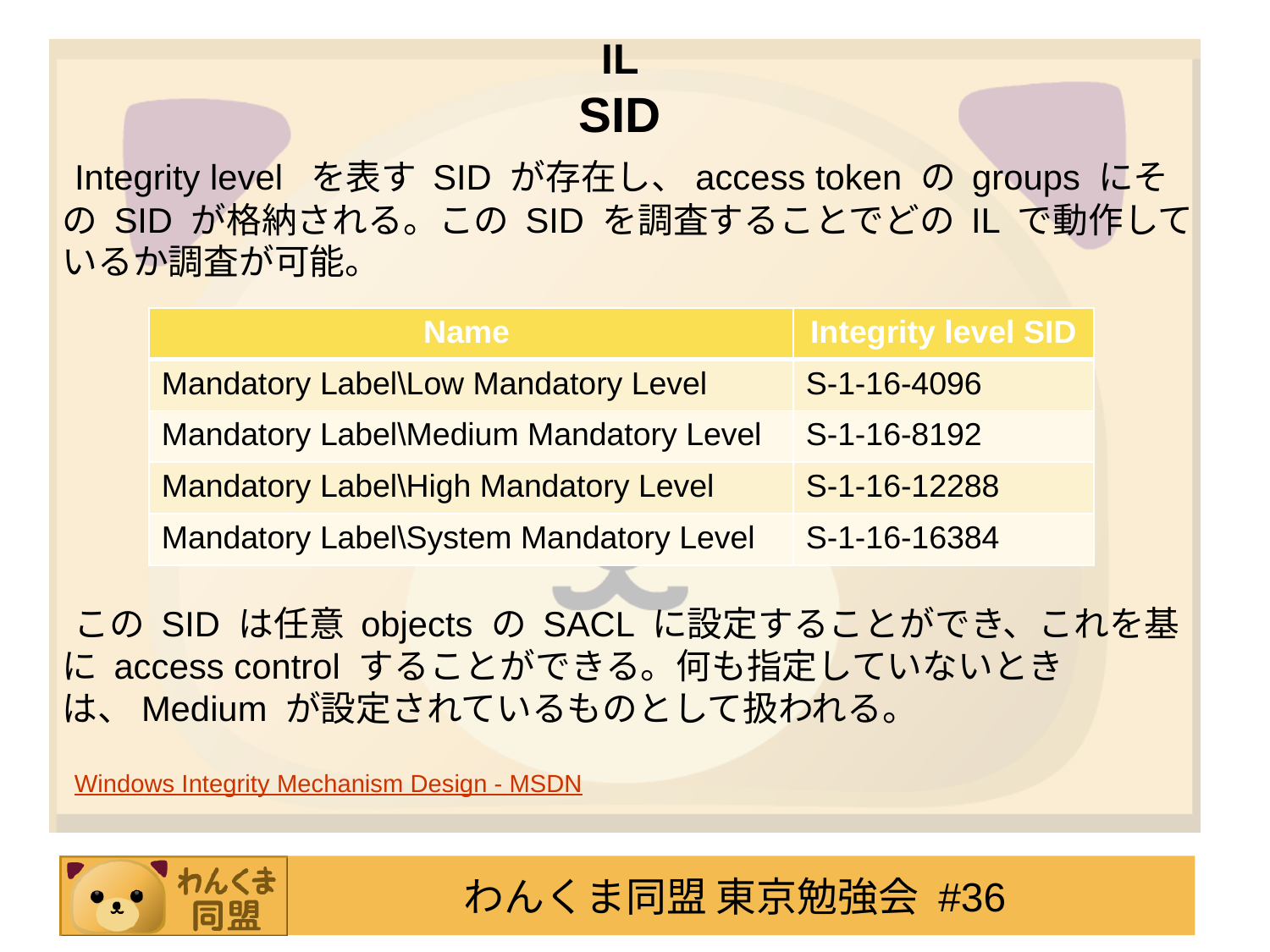

# IL SID
Integrity level  を表す SID が存在し、access token の groups にその SID が格納される。この SID を調査することでどの IL で動作しているか調査が可能。
| Name | Integrity level SID |
| --- | --- |
| Mandatory Label\Low Mandatory Level | S-1-16-4096 |
| Mandatory Label\Medium Mandatory Level | S-1-16-8192 |
| Mandatory Label\High Mandatory Level | S-1-16-12288 |
| Mandatory Label\System Mandatory Level | S-1-16-16384 |
この SID は任意 objects の SACL に設定することができ、これを基に access control することができる。何も指定していないときは、Medium が設定されているものとして扱われる。

Windows Integrity Mechanism Design - MSDN